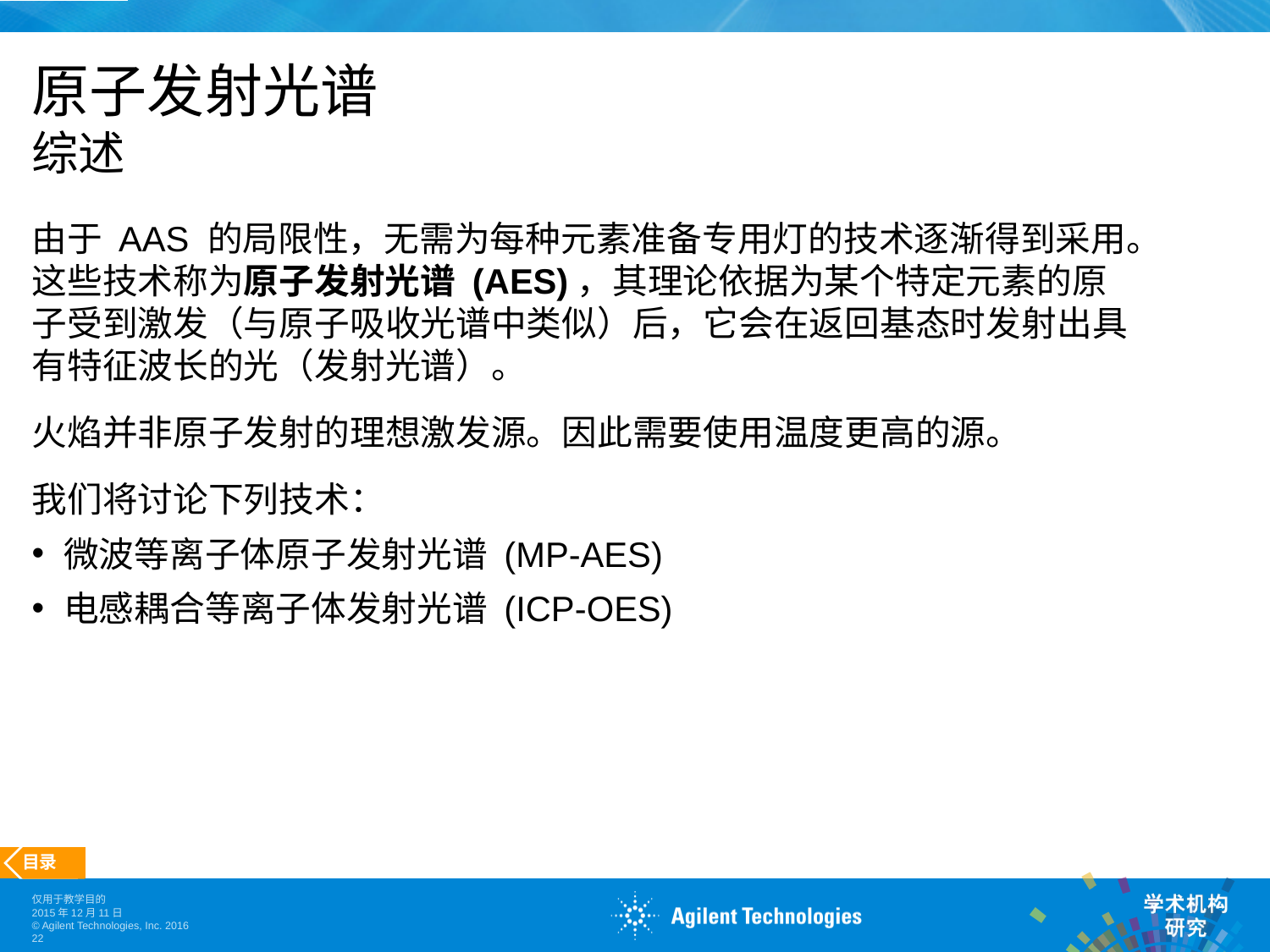

# 原子发射光谱 综述
由于 AAS 的局限性，无需为每种元素准备专用灯的技术逐渐得到采用。这些技术称为原子发射光谱 (AES)，其理论依据为某个特定元素的原子受到激发（与原子吸收光谱中类似）后，它会在返回基态时发射出具有特征波长的光（发射光谱）。
火焰并非原子发射的理想激发源。因此需要使用温度更高的源。
我们将讨论下列技术：
微波等离子体原子发射光谱 (MP-AES)
电感耦合等离子体发射光谱 (ICP-OES)

目录